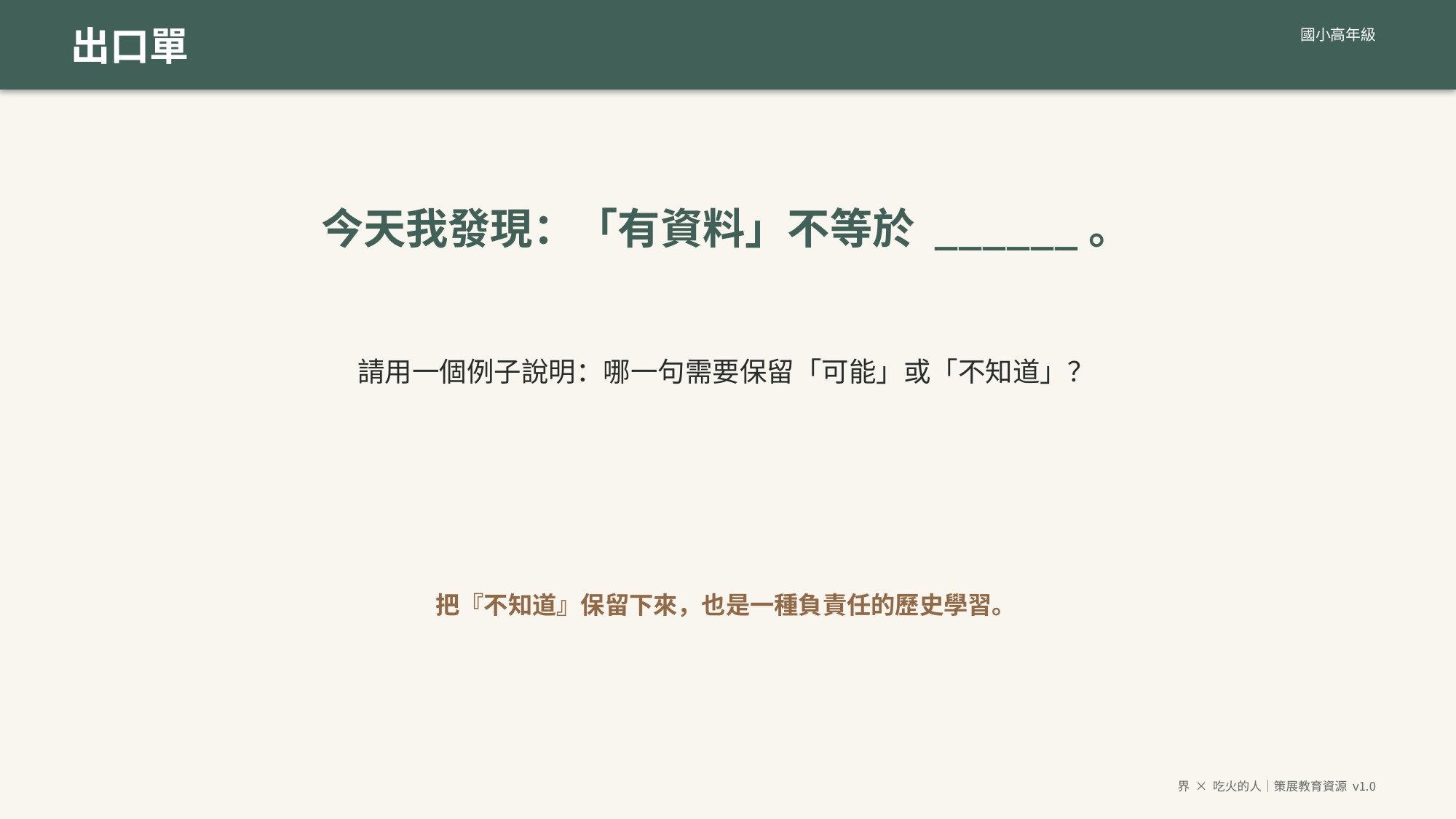

出口單
國小高年級
今天我發現：「有資料」不等於 ______。
請用一個例子說明：哪一句需要保留「可能」或「不知道」？
把『不知道』保留下來，也是一種負責任的歷史學習。

界 × 吃火的人｜策展教育資源 v1.0